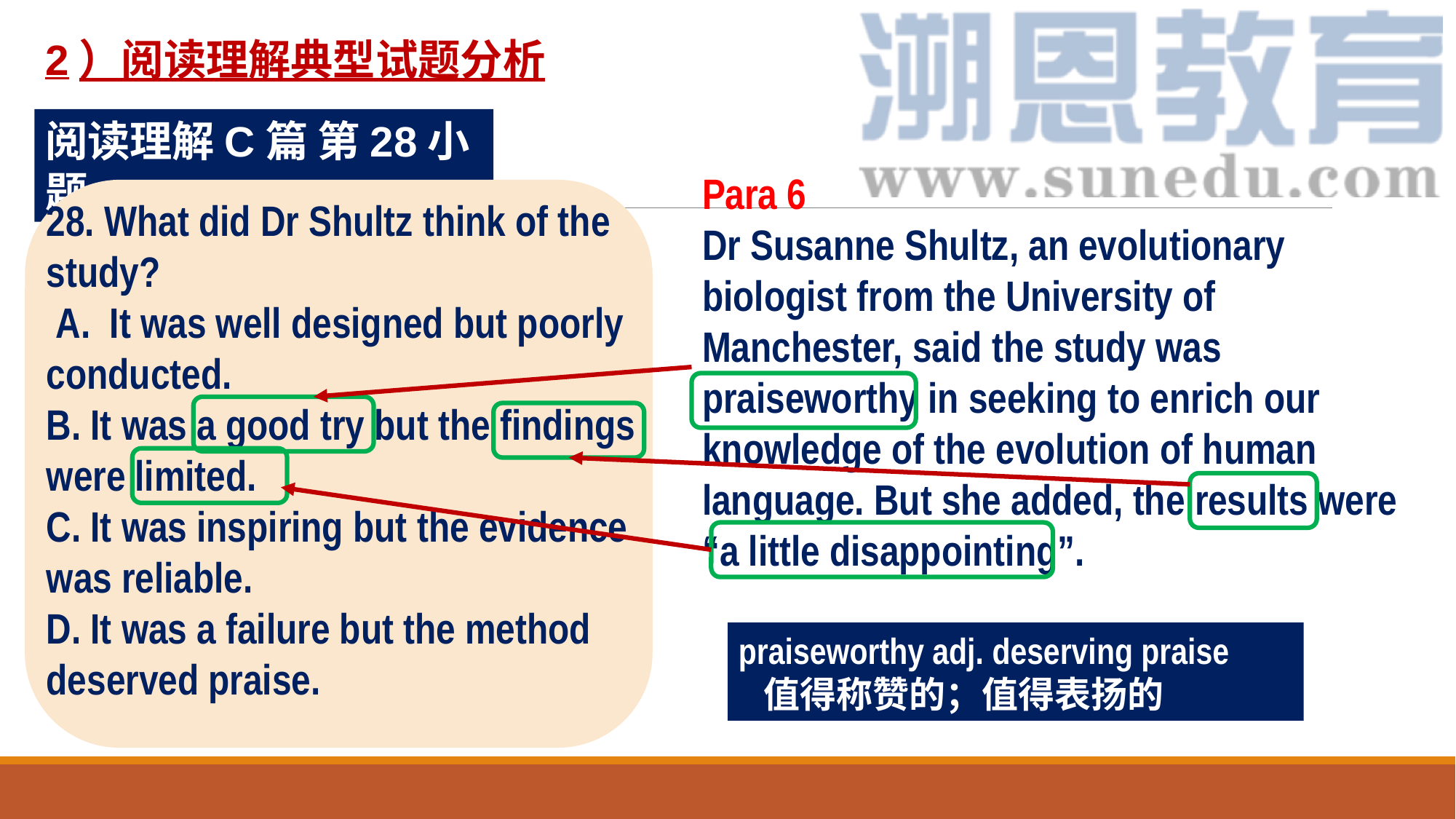

2）阅读理解典型试题分析
阅读理解C篇 第28小题
Para 6
Dr Susanne Shultz, an evolutionary biologist from the University of Manchester, said the study was praiseworthy in seeking to enrich our knowledge of the evolution of human language. But she added, the results were “a little disappointing”.

28. What did Dr Shultz think of the study?
 A.  It was well designed but poorly conducted.
B. It was a good try but the findings were limited.
C. It was inspiring but the evidence was reliable.
D. It was a failure but the method deserved praise.

praiseworthy adj. deserving praise
  值得称赞的；值得表扬的